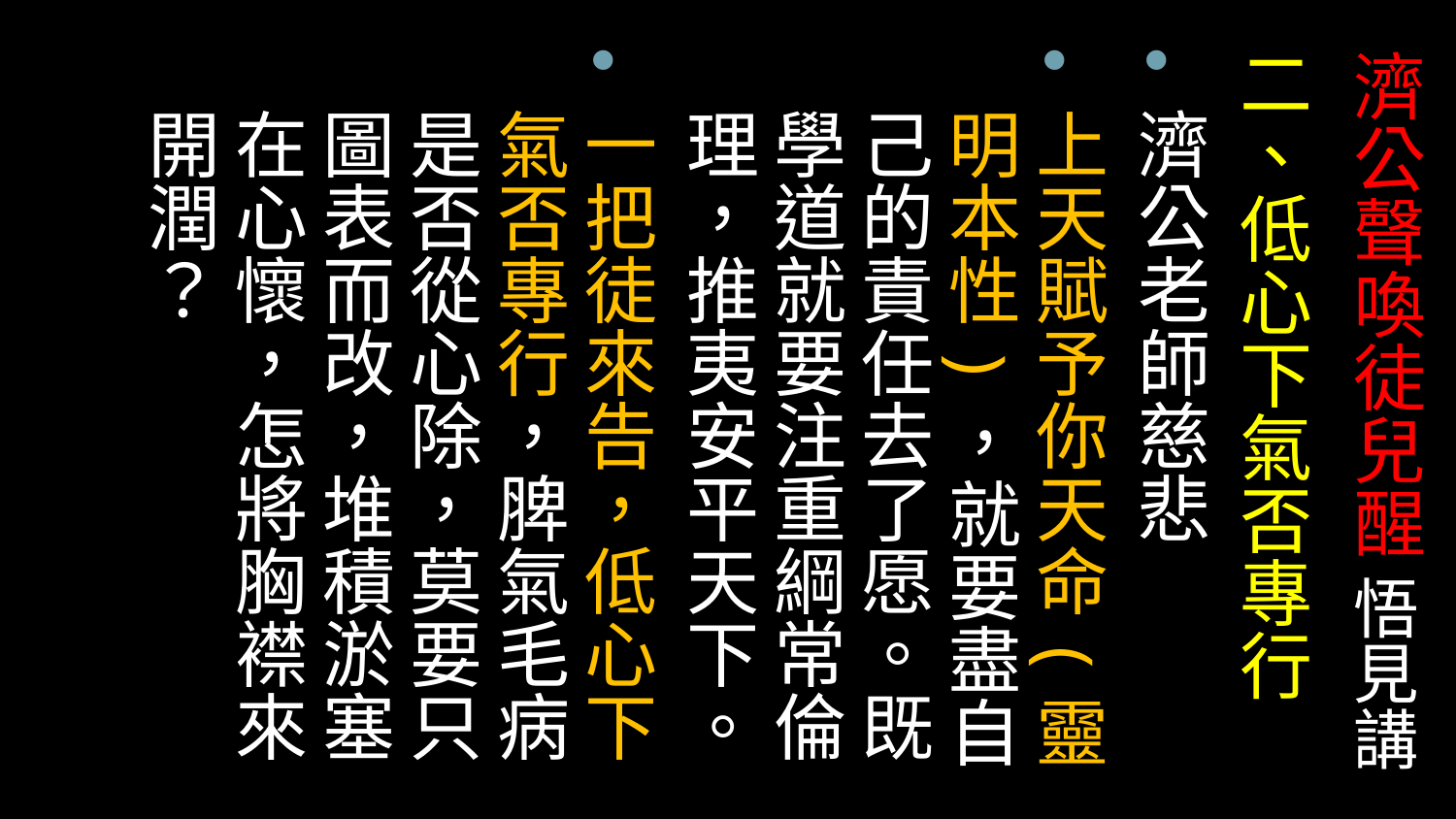

二、低心下氣否專行
濟公老師慈悲
上天賦予你天命(靈明本性)，就要盡自己的責任去了愿。既學道就要注重綱常倫理，推夷安平天下。
一把徒來告，低心下氣否專行，脾氣毛病是否從心除，莫要只圖表而改，堆積淤塞在心懷，怎將胸襟來開潤？

# 濟公聲喚徒兒醒 悟見講